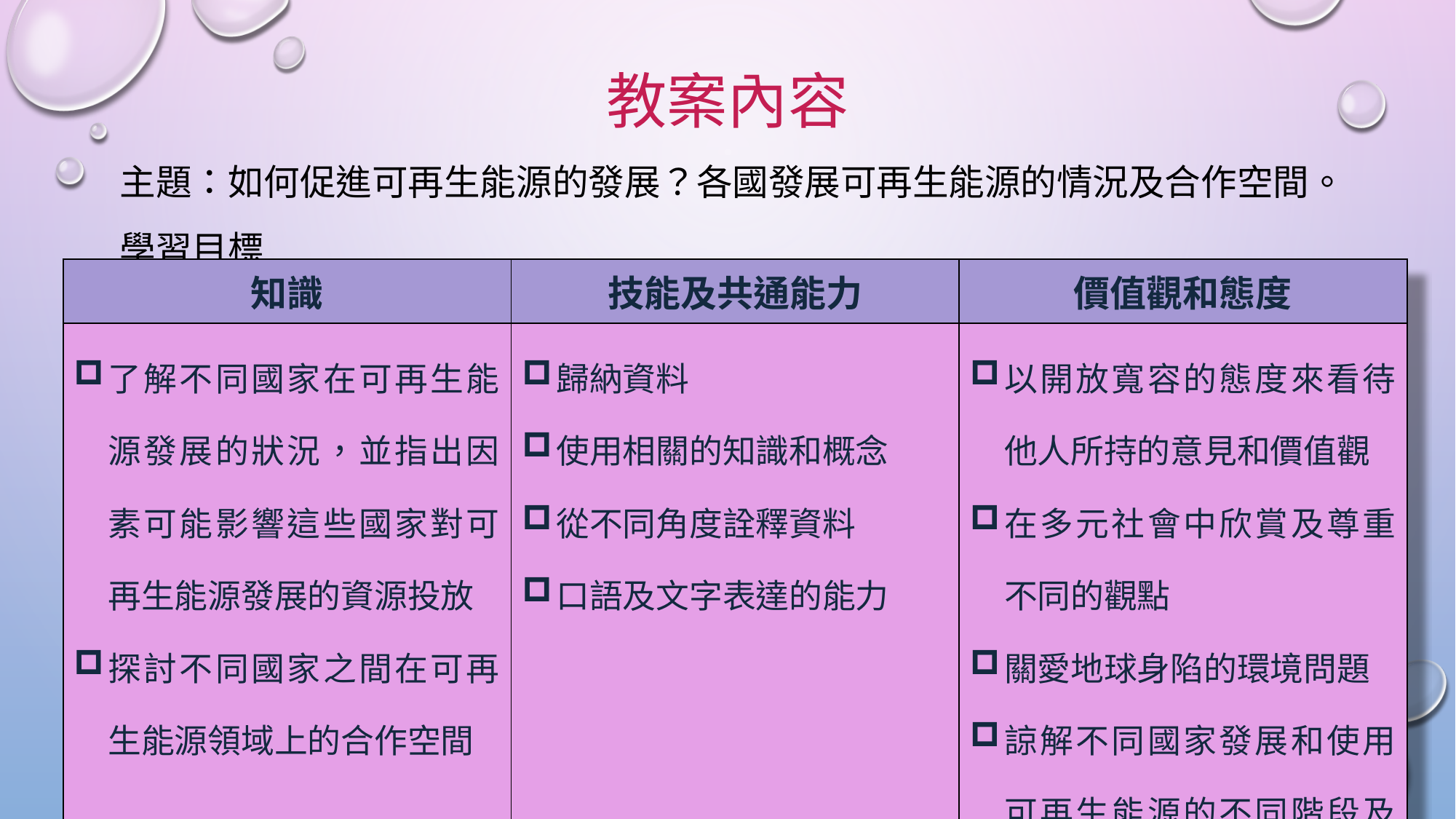

# 教案內容
主題：如何促進可再生能源的發展？各國發展可再生能源的情況及合作空間。
學習目標

| 知識 | 技能及共通能力 | 價值觀和態度 |
| --- | --- | --- |
| 了解不同國家在可再生能源發展的狀況，並指出因素可能影響這些國家對可再生能源發展的資源投放 探討不同國家之間在可再生能源領域上的合作空間 | 歸納資料 使用相關的知識和概念 從不同角度詮釋資料 口語及文字表達的能力 | 以開放寬容的態度來看待他人所持的意見和價值觀 在多元社會中欣賞及尊重不同的觀點 關愛地球身陷的環境問題 諒解不同國家發展和使用可再生能源的不同階段及其考量 |